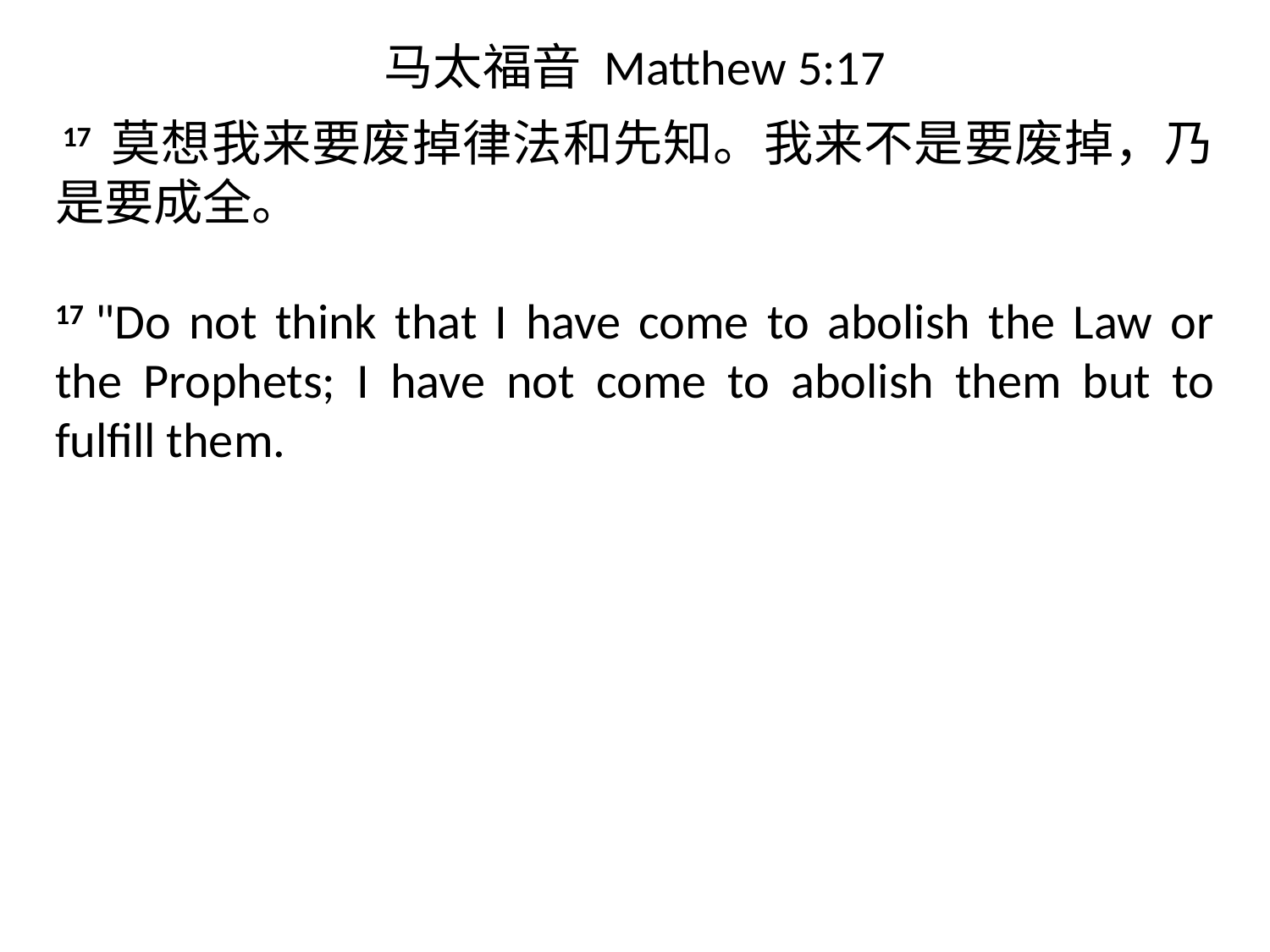

# 马太福音 Matthew 5:17
 17 莫想我来要废掉律法和先知。我来不是要废掉，乃是要成全。

17 "Do not think that I have come to abolish the Law or the Prophets; I have not come to abolish them but to fulfill them.